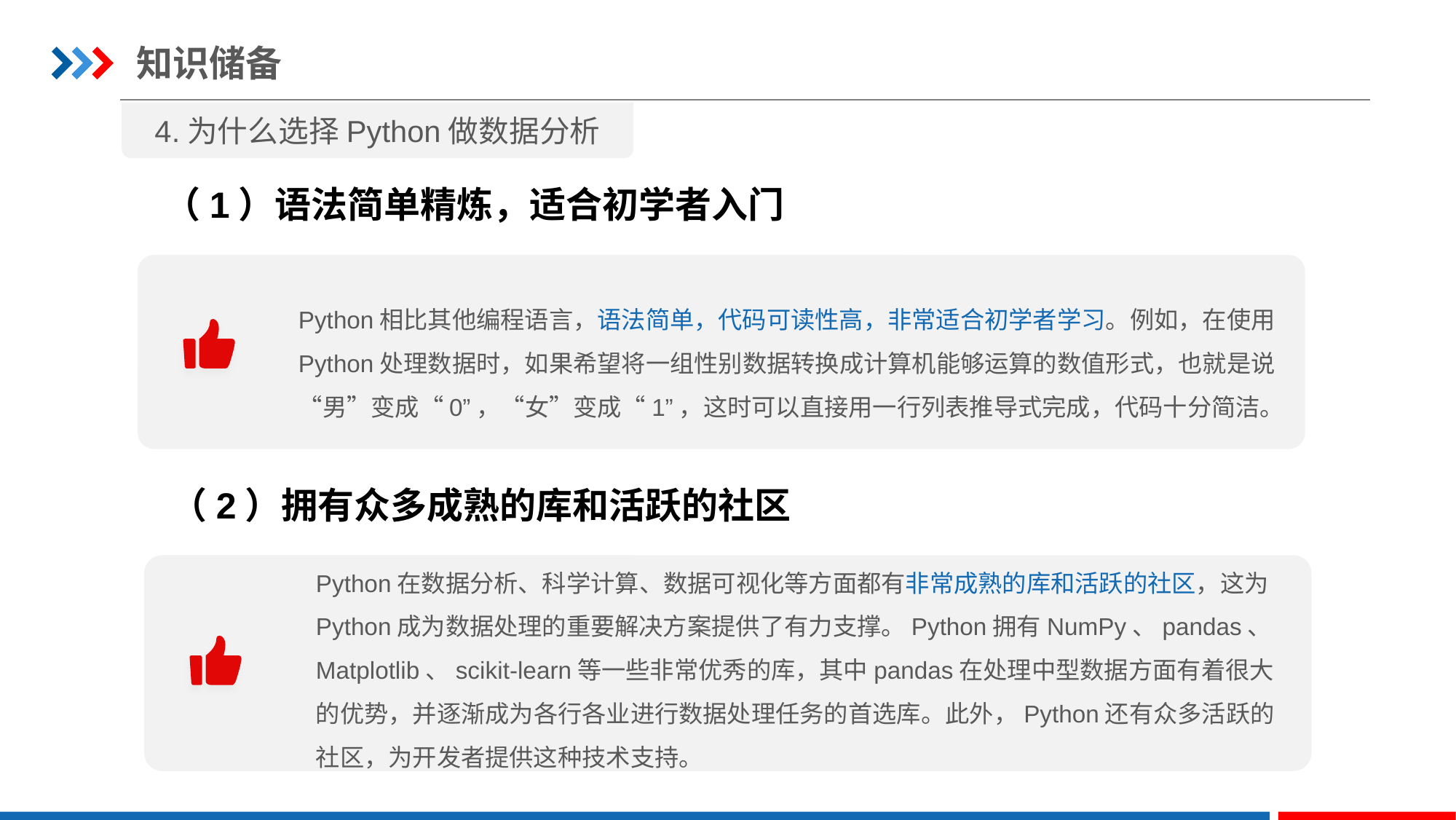

知识储备

4.为什么选择Python做数据分析
（1）语法简单精炼，适合初学者入门

Python相比其他编程语言，语法简单，代码可读性高，非常适合初学者学习。例如，在使用Python处理数据时，如果希望将一组性别数据转换成计算机能够运算的数值形式，也就是说“男”变成“0”，“女”变成“1”，这时可以直接用一行列表推导式完成，代码十分简洁。

（2）拥有众多成熟的库和活跃的社区

Python在数据分析、科学计算、数据可视化等方面都有非常成熟的库和活跃的社区，这为Python成为数据处理的重要解决方案提供了有力支撑。Python拥有NumPy、pandas、Matplotlib、scikit-learn等一些非常优秀的库，其中pandas在处理中型数据方面有着很大的优势，并逐渐成为各行各业进行数据处理任务的首选库。此外，Python还有众多活跃的社区，为开发者提供这种技术支持。